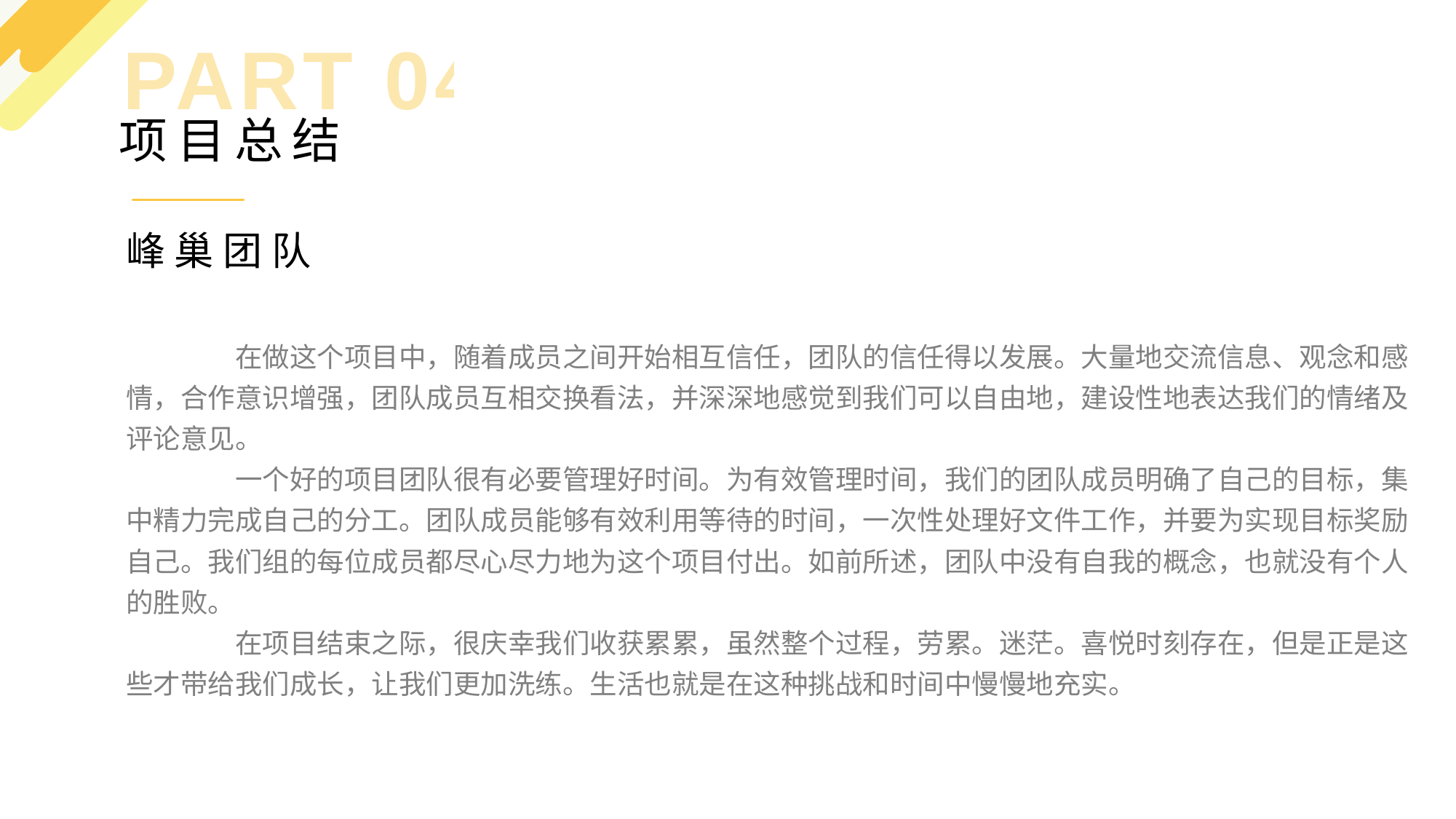

PART 04
项目总结
峰巢团队
	在做这个项目中，随着成员之间开始相互信任，团队的信任得以发展。大量地交流信息、观念和感情，合作意识增强，团队成员互相交换看法，并深深地感觉到我们可以自由地，建设性地表达我们的情绪及评论意见。
	一个好的项目团队很有必要管理好时间。为有效管理时间，我们的团队成员明确了自己的目标，集中精力完成自己的分工。团队成员能够有效利用等待的时间，一次性处理好文件工作，并要为实现目标奖励自己。我们组的每位成员都尽心尽力地为这个项目付出。如前所述，团队中没有自我的概念，也就没有个人的胜败。
	在项目结束之际，很庆幸我们收获累累，虽然整个过程，劳累。迷茫。喜悦时刻存在，但是正是这些才带给我们成长，让我们更加洗练。生活也就是在这种挑战和时间中慢慢地充实。